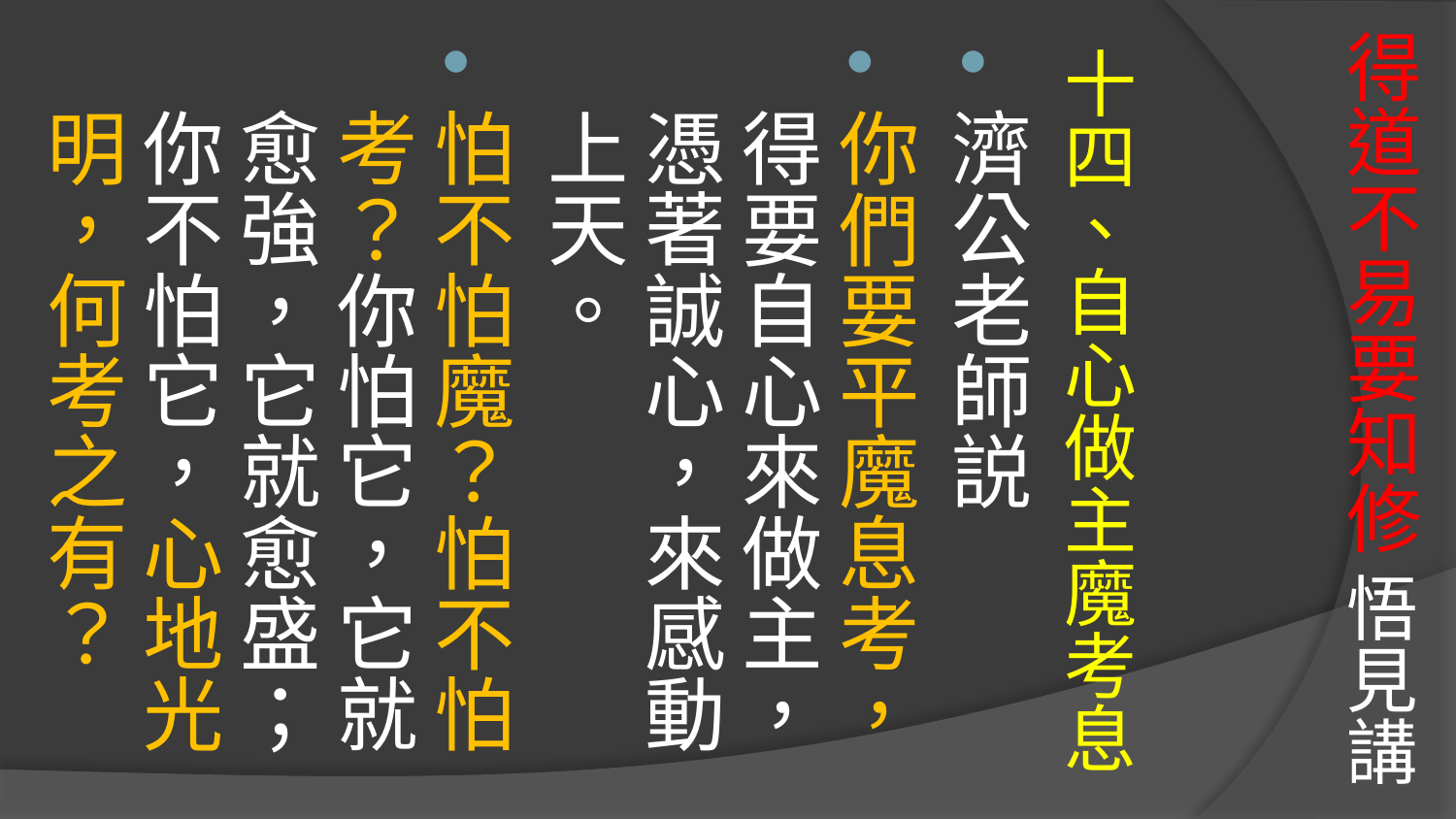

# 得道不易要知修 悟見講
十四、自心做主魔考息
濟公老師説
你們要平魔息考，得要自心來做主，憑著誠心，來感動上天。
怕不怕魔？怕不怕考？你怕它，它就愈強，它就愈盛；你不怕它，心地光明，何考之有？